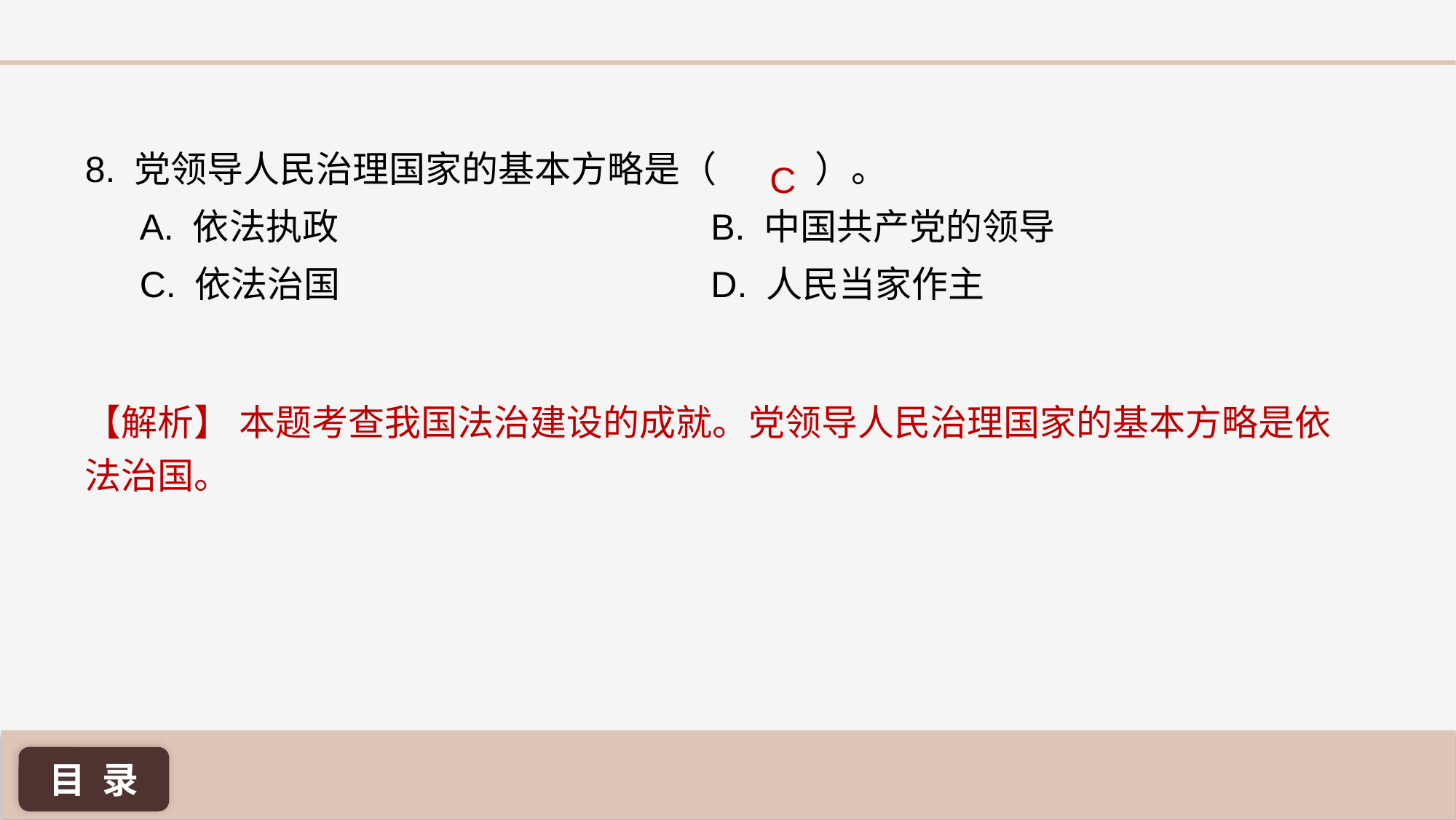

8. 党领导人民治理国家的基本方略是（            ）。
A. 依法执政          			  B. 中国共产党的领导
C. 依法治国 				  D. 人民当家作主
C
【解析】 本题考查我国法治建设的成就。党领导人民治理国家的基本方略是依法治国。